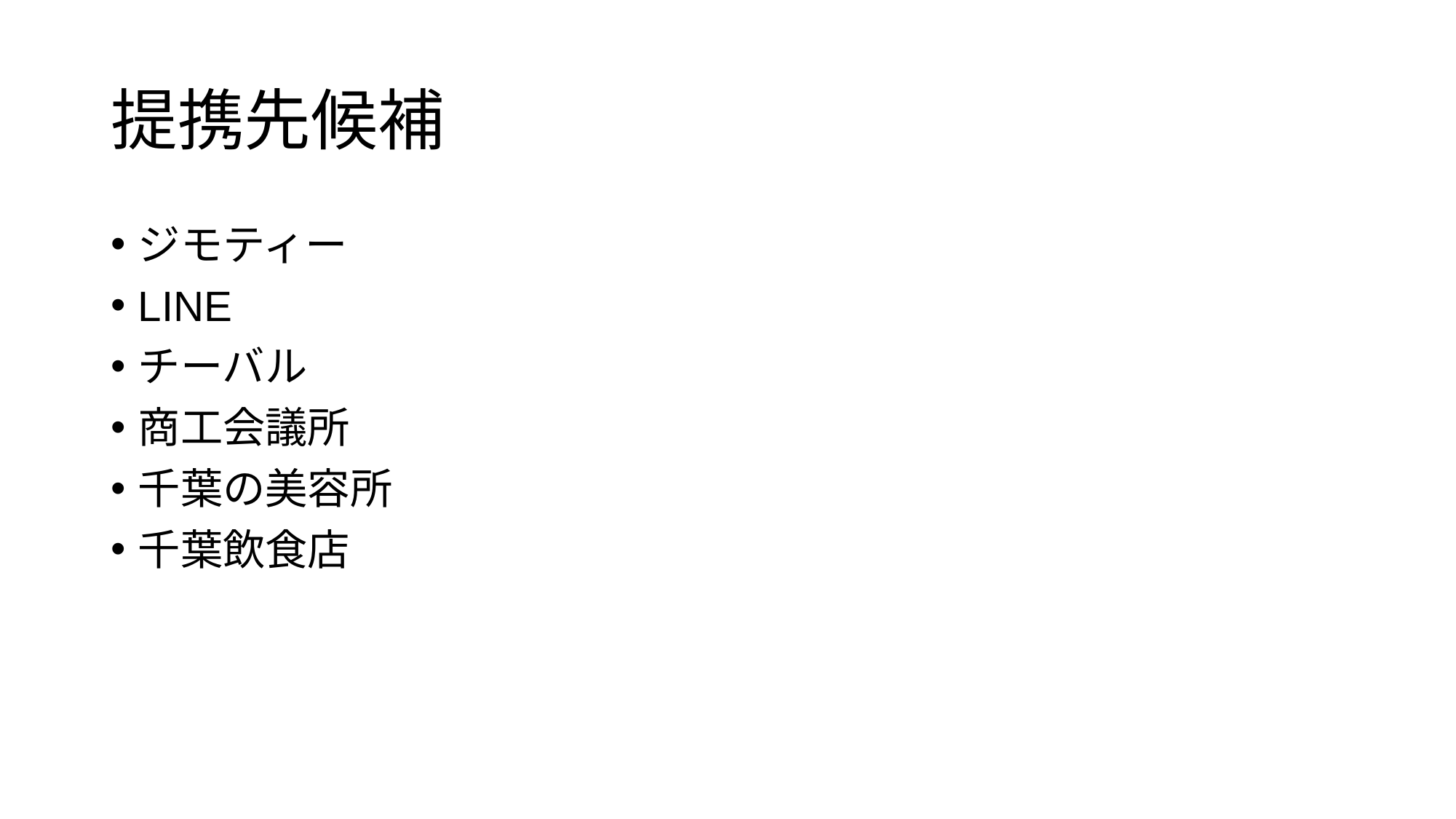

# 提携先候補
ジモティー
LINE
チーバル
商工会議所
千葉の美容所
千葉飲食店